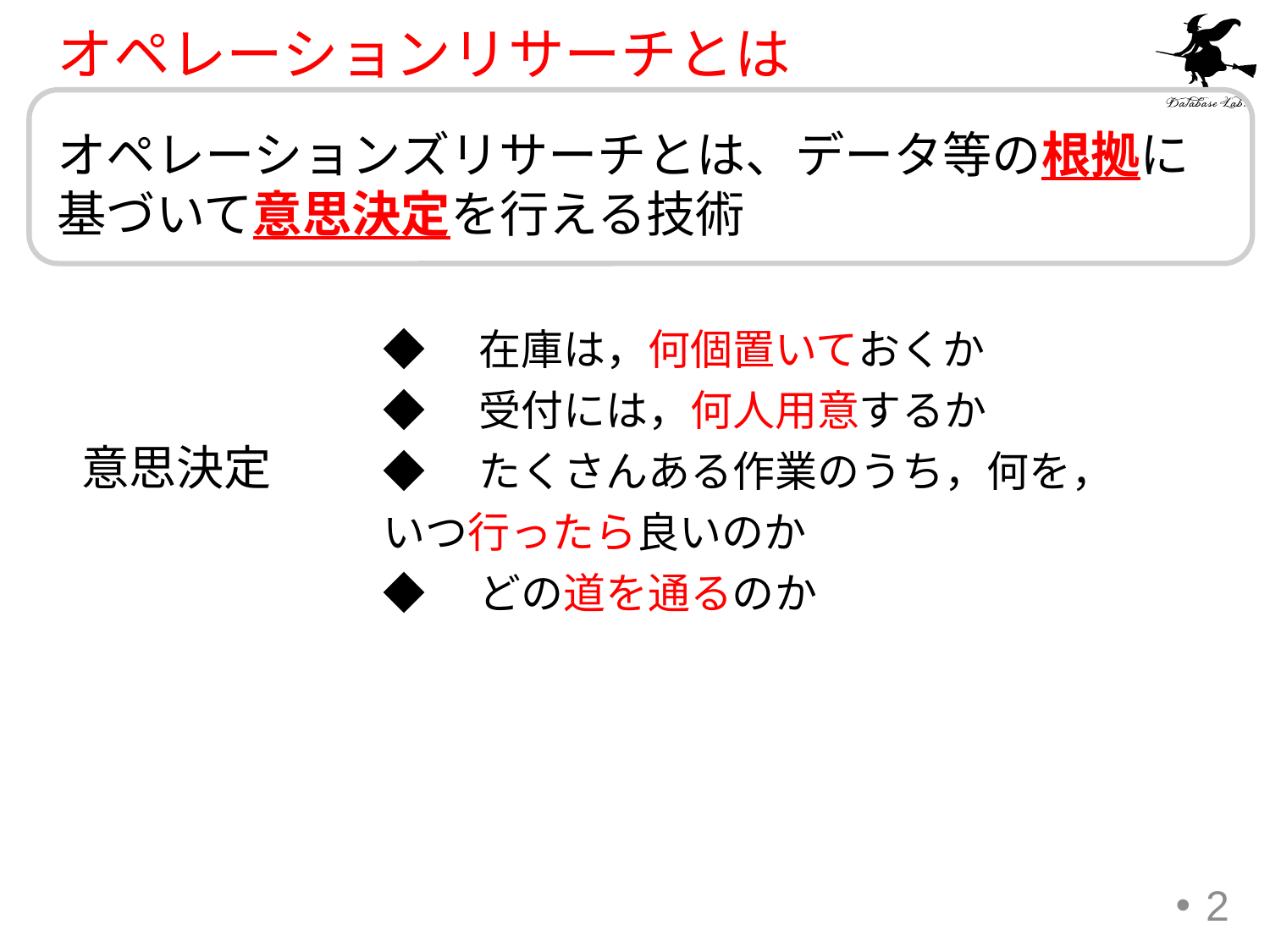

# オペレーションリサーチとは

オペレーションズリサーチとは、データ等の根拠に基づいて意思決定を行える技術
◆　在庫は，何個置いておくか
◆　受付には，何人用意するか
◆　たくさんある作業のうち，何を，いつ行ったら良いのか
◆　どの道を通るのか
意思決定
2